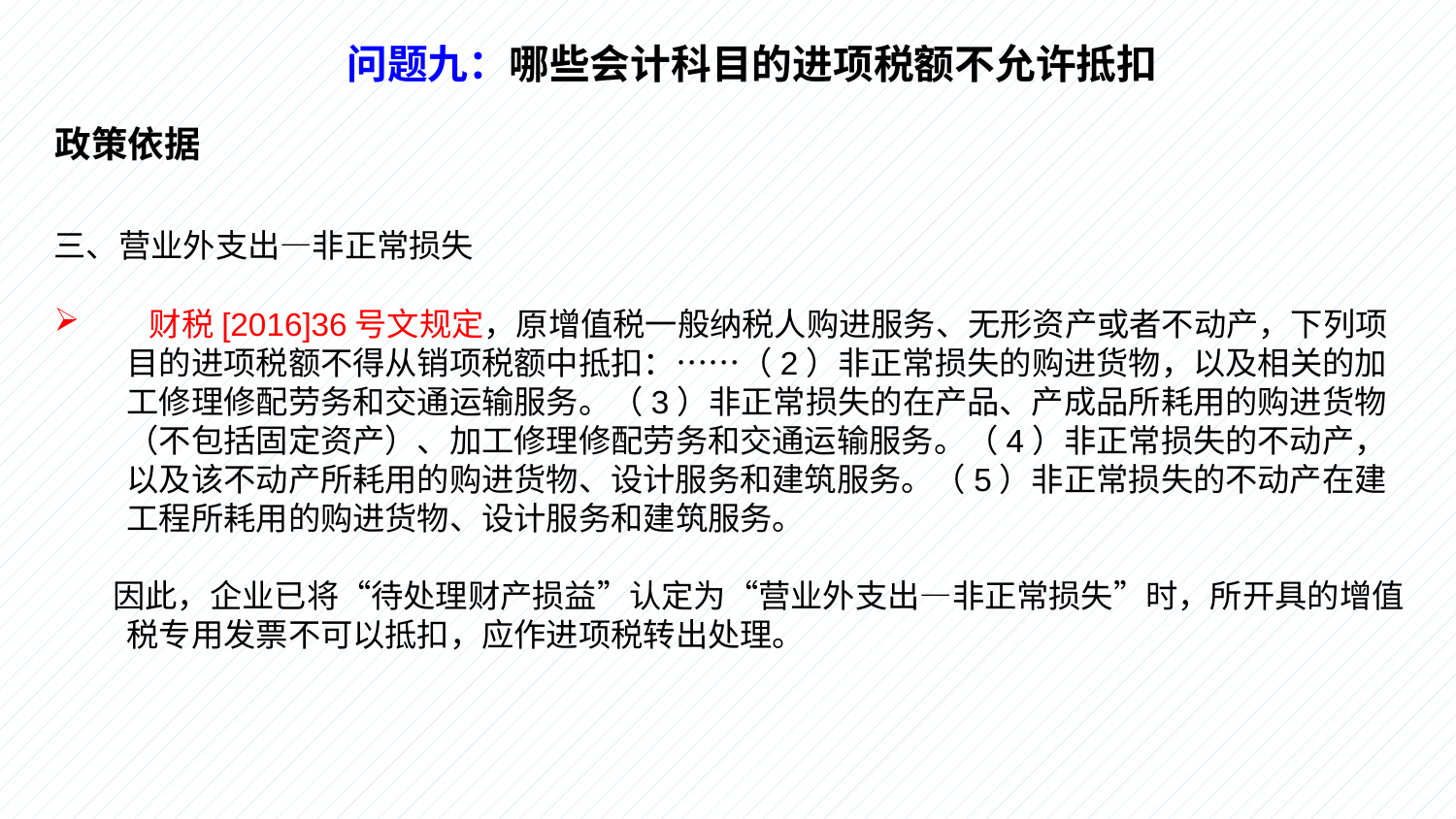

问题九：哪些会计科目的进项税额不允许抵扣
政策依据
三、营业外支出—非正常损失

  财税[2016]36号文规定，原增值税一般纳税人购进服务、无形资产或者不动产，下列项目的进项税额不得从销项税额中抵扣：……（2）非正常损失的购进货物，以及相关的加工修理修配劳务和交通运输服务。（3）非正常损失的在产品、产成品所耗用的购进货物（不包括固定资产）、加工修理修配劳务和交通运输服务。（4）非正常损失的不动产，以及该不动产所耗用的购进货物、设计服务和建筑服务。（5）非正常损失的不动产在建工程所耗用的购进货物、设计服务和建筑服务。

       因此，企业已将“待处理财产损益”认定为“营业外支出—非正常损失”时，所开具的增值税专用发票不可以抵扣，应作进项税转出处理。